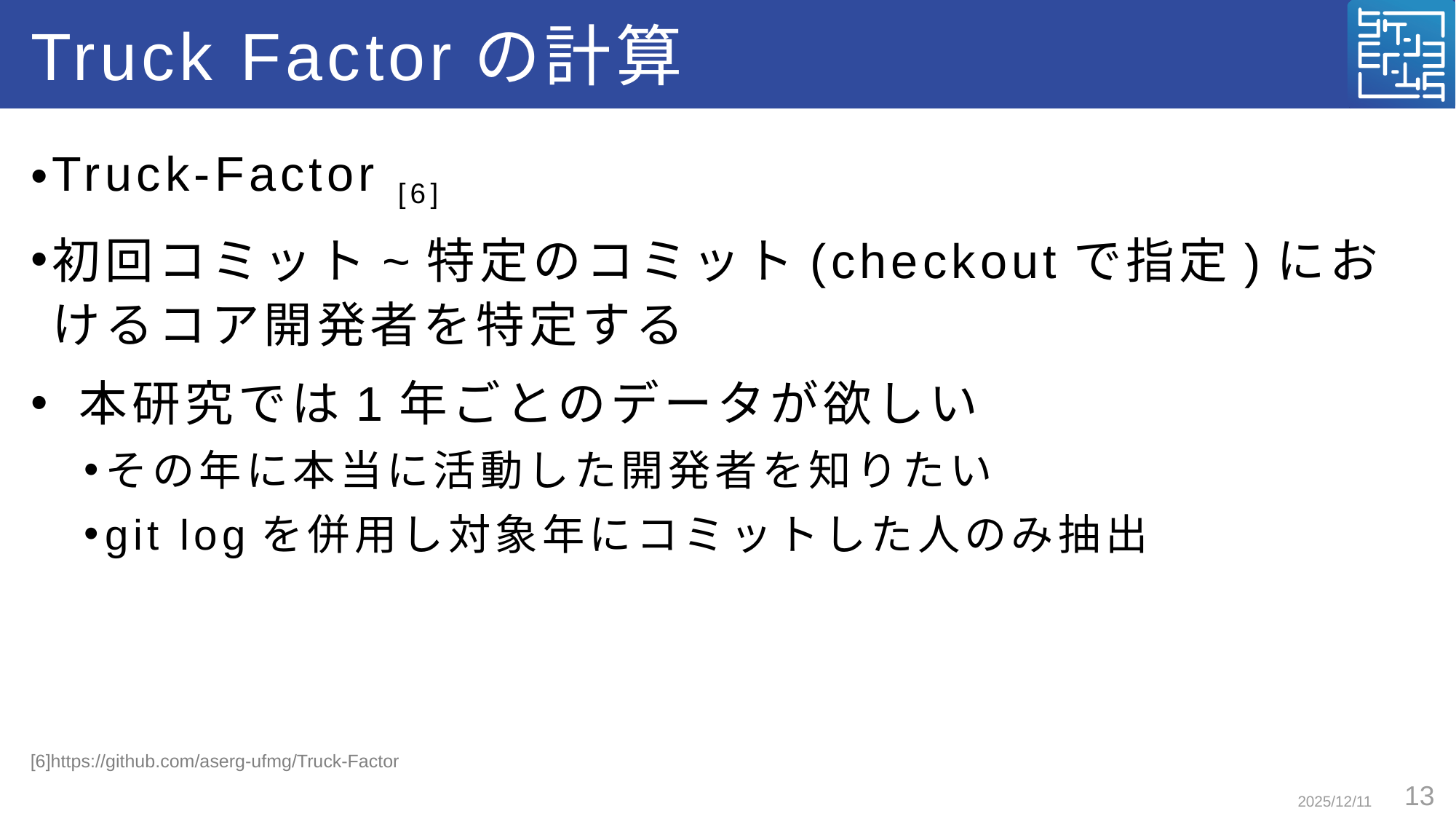

# Truck Factorの計算
Truck-Factor [6]
初回コミット~特定のコミット(checkoutで指定)におけるコア開発者を特定する
 本研究では1年ごとのデータが欲しい
その年に本当に活動した開発者を知りたい
git logを併用し対象年にコミットした人のみ抽出
[6]https://github.com/aserg-ufmg/Truck-Factor
13
2025/12/11